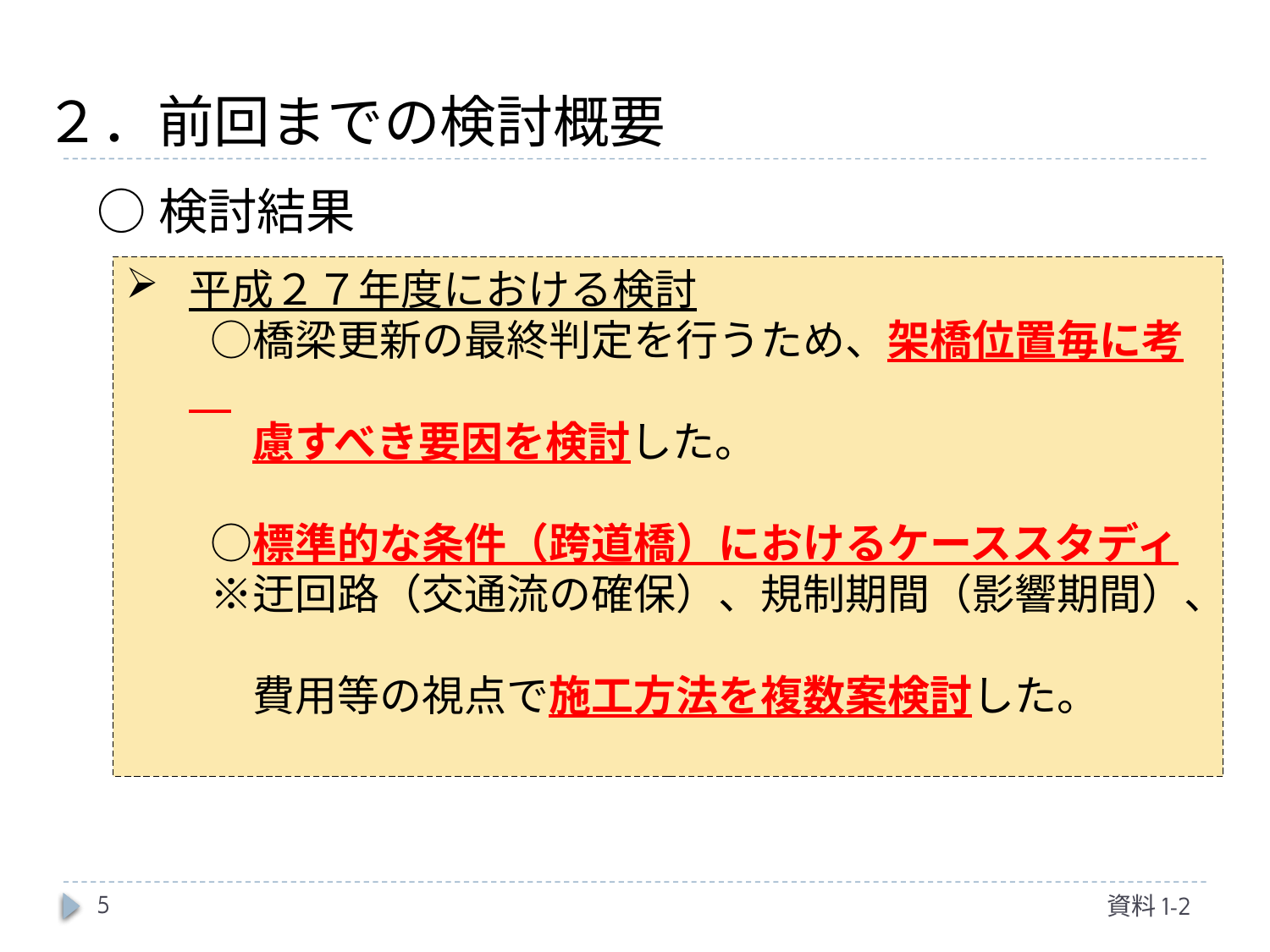

# ２．前回までの検討概要
○検討結果
平成２７年度における検討
　　○橋梁更新の最終判定を行うため、架橋位置毎に考
　　　慮すべき要因を検討した。

　　○標準的な条件（跨道橋）におけるケーススタディ
　　※迂回路（交通流の確保）、規制期間（影響期間）、
　　　費用等の視点で施工方法を複数案検討した。

5
資料1-2